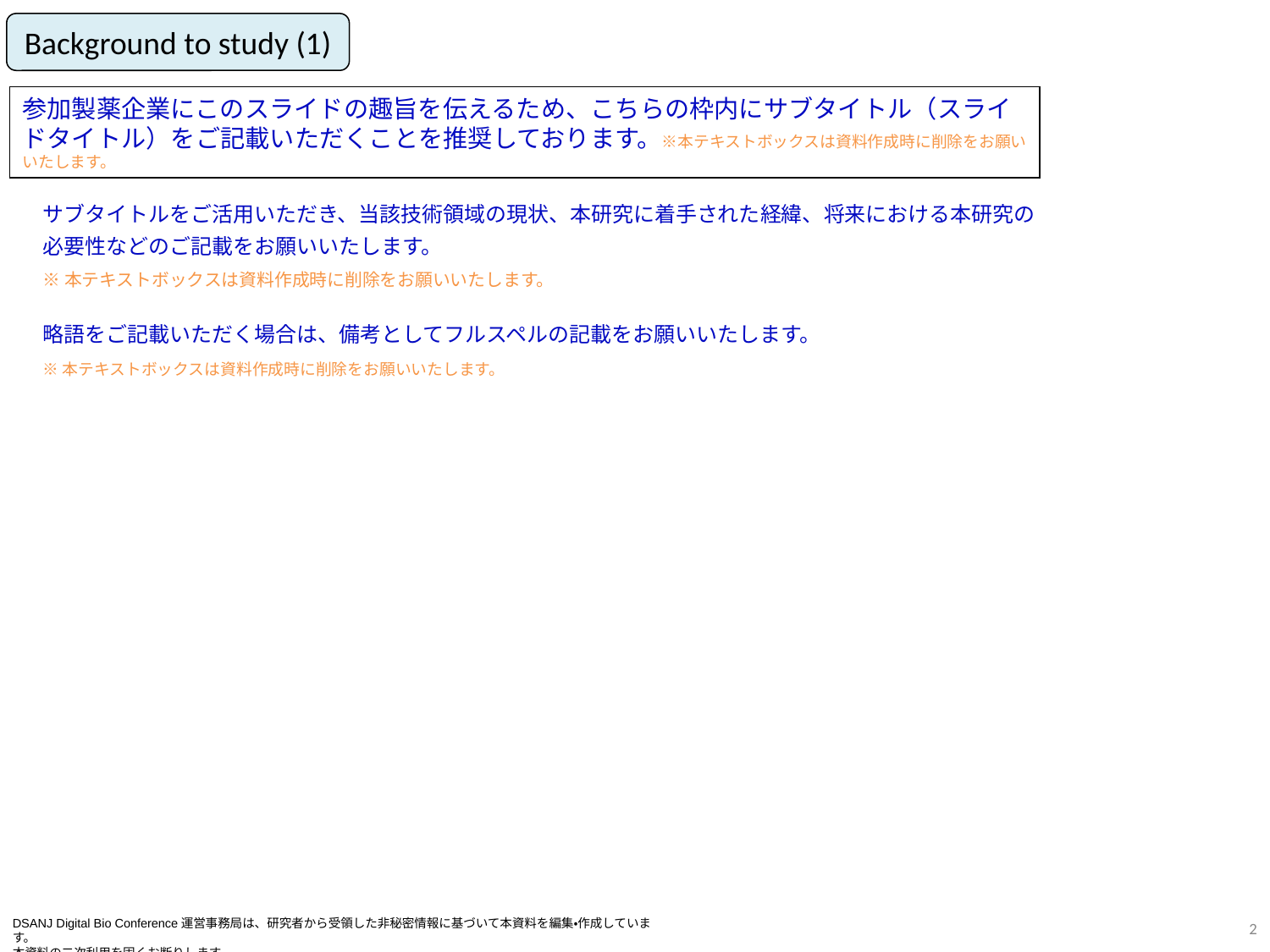

Background to study (1)
参加製薬企業にこのスライドの趣旨を伝えるため、こちらの枠内にサブタイトル（スライドタイトル）をご記載いただくことを推奨しております。※本テキストボックスは資料作成時に削除をお願いいたします。
サブタイトルをご活用いただき、当該技術領域の現状、本研究に着手された経緯、将来における本研究の必要性などのご記載をお願いいたします。
※本テキストボックスは資料作成時に削除をお願いいたします。
略語をご記載いただく場合は、備考としてフルスペルの記載をお願いいたします。
※本テキストボックスは資料作成時に削除をお願いいたします。
2
DSANJ Digital Bio Conference運営事務局は、研究者から受領した非秘密情報に基づいて本資料を編集・作成しています。
本資料の二次利用を固くお断りします。